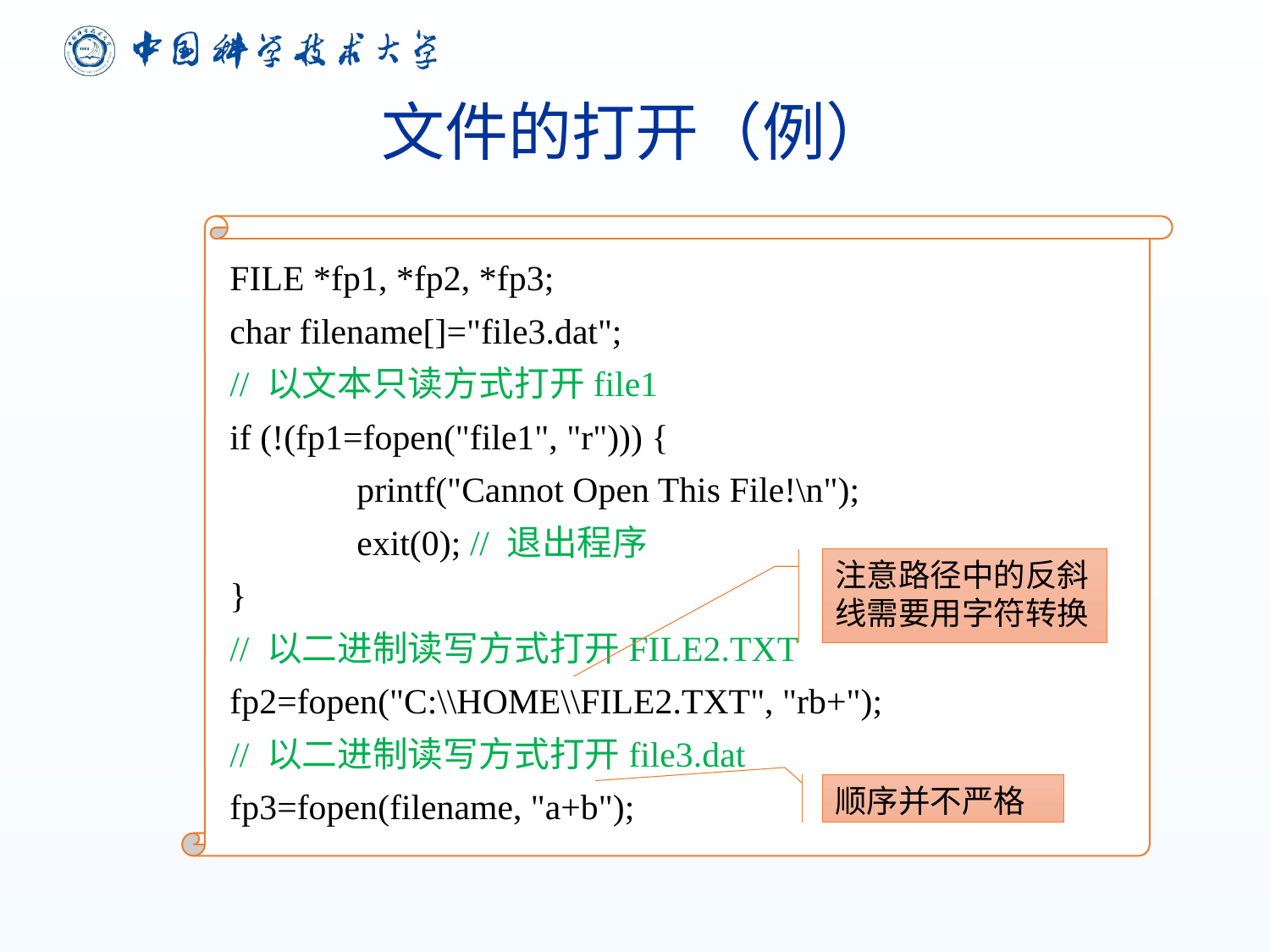

# 文件的打开（例）
FILE *fp1, *fp2, *fp3;
char filename[]="file3.dat";
// 以文本只读方式打开file1
if (!(fp1=fopen("file1", "r"))) {
	printf("Cannot Open This File!\n");
	exit(0); // 退出程序
}
// 以二进制读写方式打开FILE2.TXT
fp2=fopen("C:\\HOME\\FILE2.TXT", "rb+");
// 以二进制读写方式打开file3.dat
fp3=fopen(filename, "a+b");
注意路径中的反斜线需要用字符转换
顺序并不严格